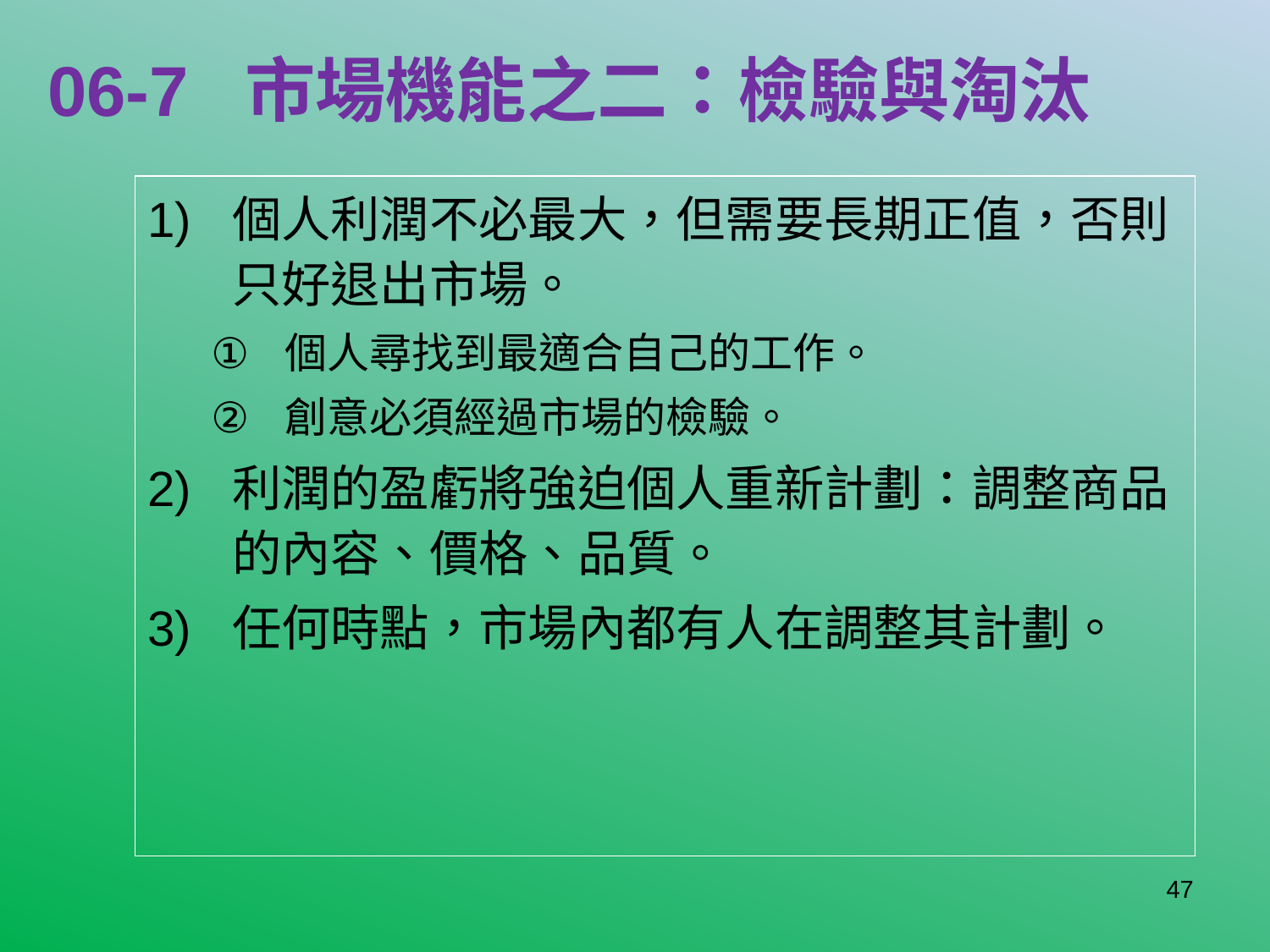

# 06-7  市場機能之二：檢驗與淘汰
個人利潤不必最大，但需要長期正值，否則只好退出市場。
個人尋找到最適合自己的工作。
創意必須經過市場的檢驗。
利潤的盈虧將強迫個人重新計劃：調整商品的內容、價格、品質。
任何時點，市場內都有人在調整其計劃。
47